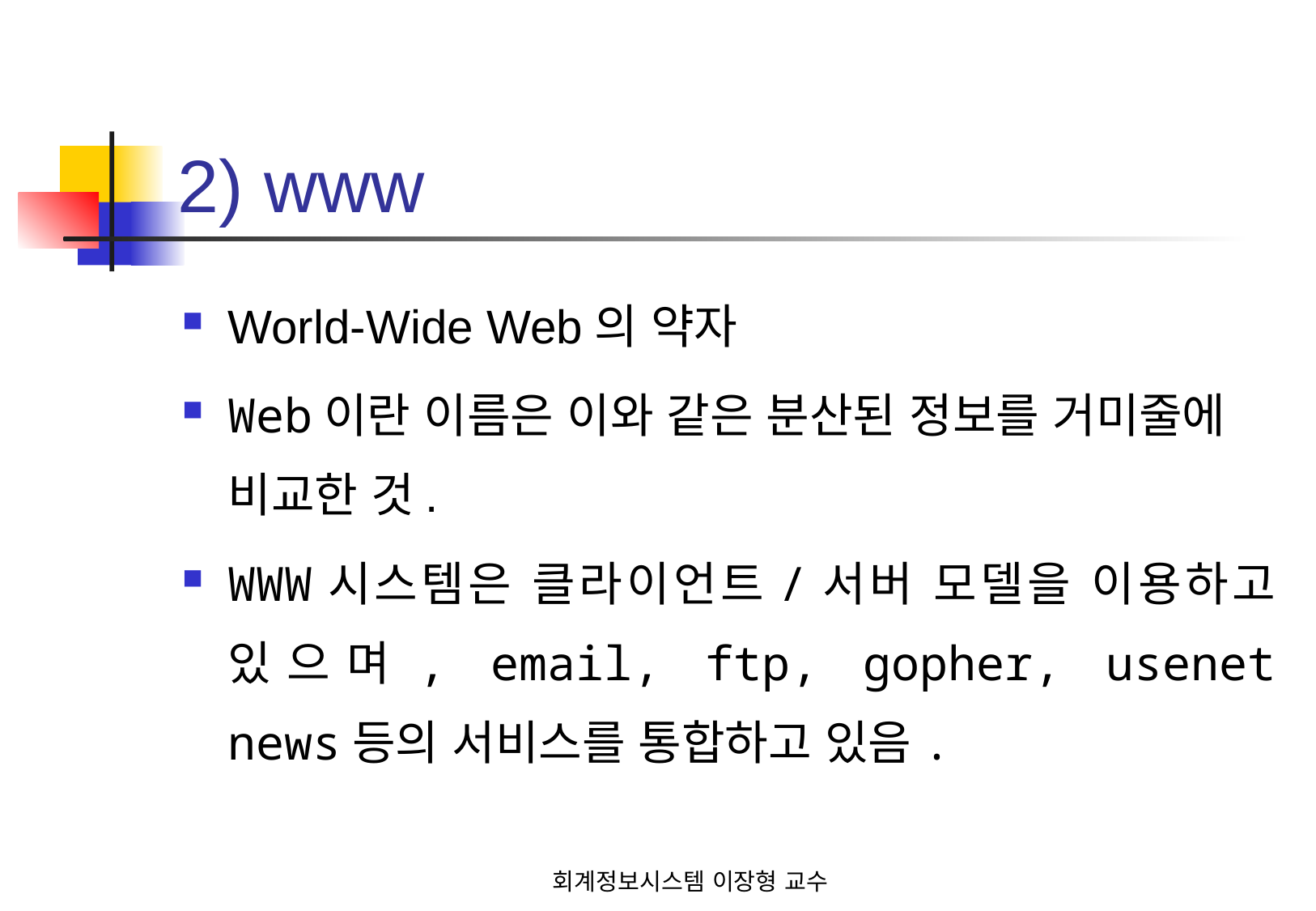

# 2) www
World-Wide Web의 약자
Web이란 이름은 이와 같은 분산된 정보를 거미줄에 비교한 것.
WWW시스템은 클라이언트/서버 모델을 이용하고 있으며, email, ftp, gopher, usenet news등의 서비스를 통합하고 있음.
회계정보시스템 이장형 교수